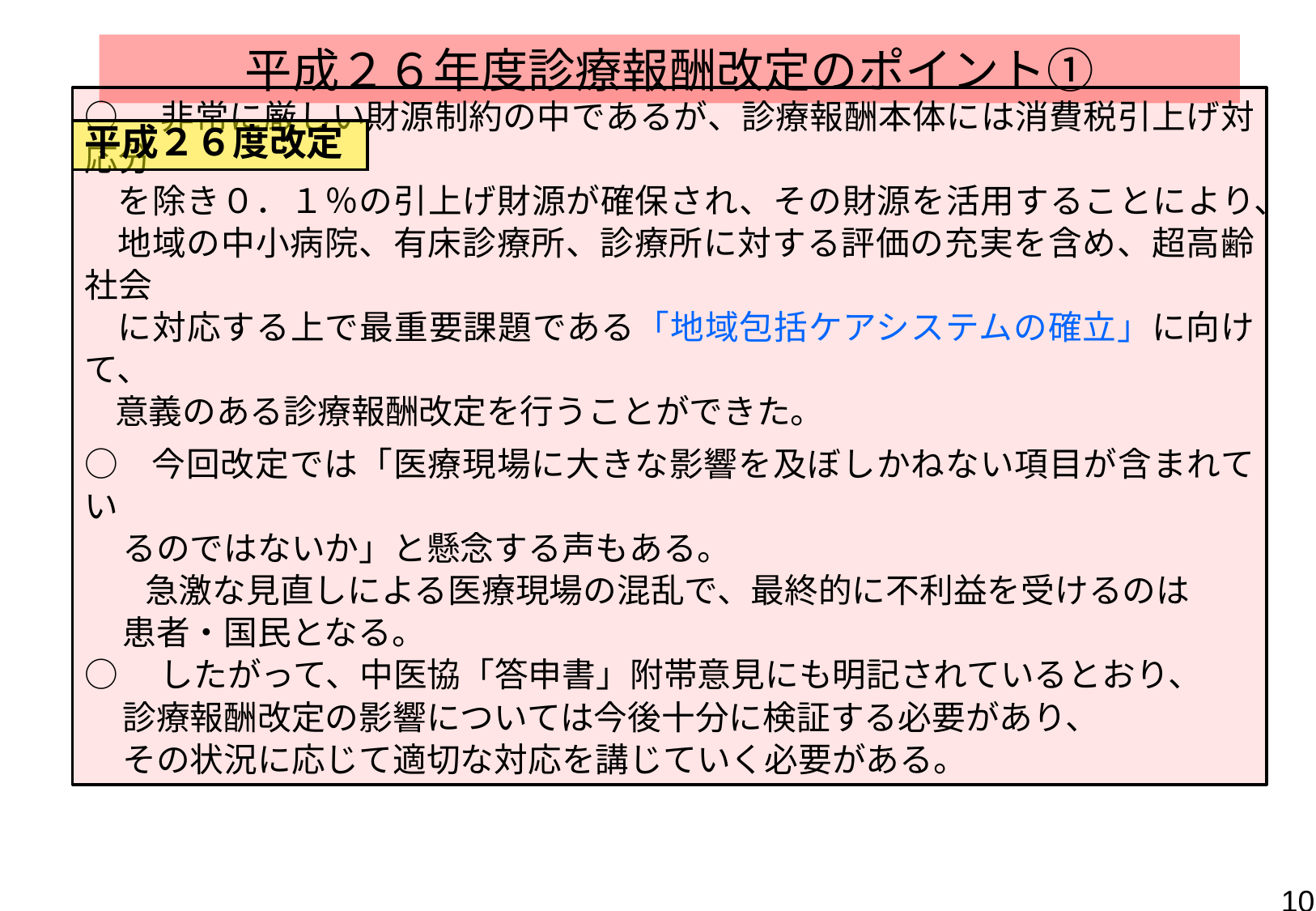

平成２６年度診療報酬改定のポイント①
平成２６度改定
○　非常に厳しい財源制約の中であるが、診療報酬本体には消費税引上げ対応分
   を除き０．１％の引上げ財源が確保され、その財源を活用することにより、
   地域の中小病院、有床診療所、診療所に対する評価の充実を含め、超高齢社会
   に対応する上で最重要課題である「地域包括ケアシステムの確立」に向けて、
   意義のある診療報酬改定を行うことができた。
○   今回改定では「医療現場に大きな影響を及ぼしかねない項目が含まれてい
    るのではないか」と懸念する声もある。
       急激な見直しによる医療現場の混乱で、最終的に不利益を受けるのは
    患者・国民となる。
○　したがって、中医協「答申書」附帯意見にも明記されているとおり、
    診療報酬改定の影響については今後十分に検証する必要があり、
    その状況に応じて適切な対応を講じていく必要がある。

10